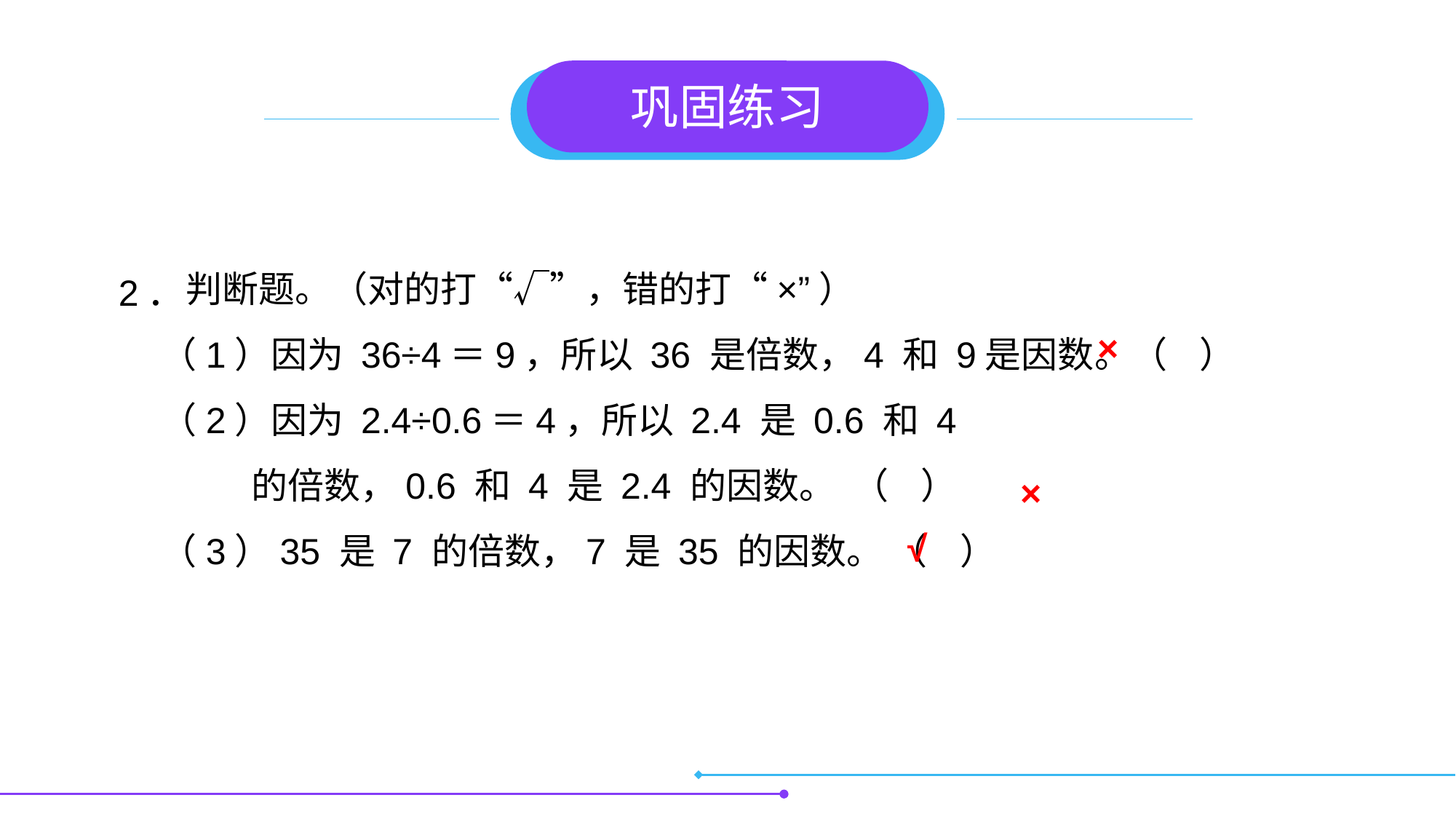

巩固练习
  判断题。（对的打“√”，错的打“×”）
（1）因为 36÷4＝9，所以 36 是倍数，4 和 9是因数。（    ）
（2）因为 2.4÷0.6＝4，所以 2.4 是 0.6 和 4
          的倍数，0.6 和 4 是 2.4 的因数。  （    ）
（3）35 是 7 的倍数，7 是 35 的因数。 （    ）
2．
×
×
√